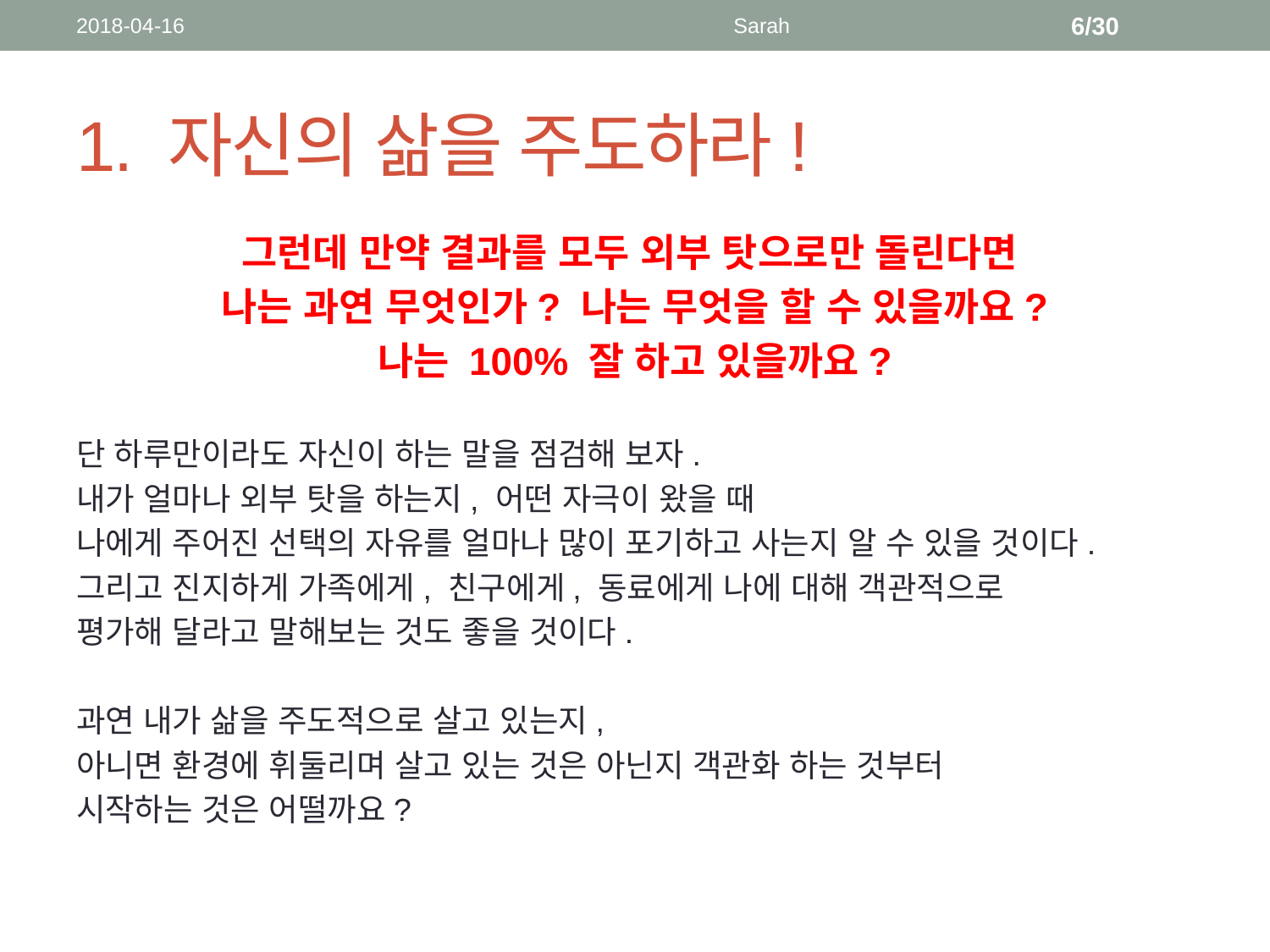

2018-04-16
Sarah
6/30
# 1. 자신의 삶을 주도하라!
그런데 만약 결과를 모두 외부 탓으로만 돌린다면
나는 과연 무엇인가? 나는 무엇을 할 수 있을까요?
나는 100% 잘 하고 있을까요?

단 하루만이라도 자신이 하는 말을 점검해 보자.
내가 얼마나 외부 탓을 하는지, 어떤 자극이 왔을 때
나에게 주어진 선택의 자유를 얼마나 많이 포기하고 사는지 알 수 있을 것이다.
그리고 진지하게 가족에게, 친구에게, 동료에게 나에 대해 객관적으로
평가해 달라고 말해보는 것도 좋을 것이다.

과연 내가 삶을 주도적으로 살고 있는지,
아니면 환경에 휘둘리며 살고 있는 것은 아닌지 객관화 하는 것부터
시작하는 것은 어떨까요?